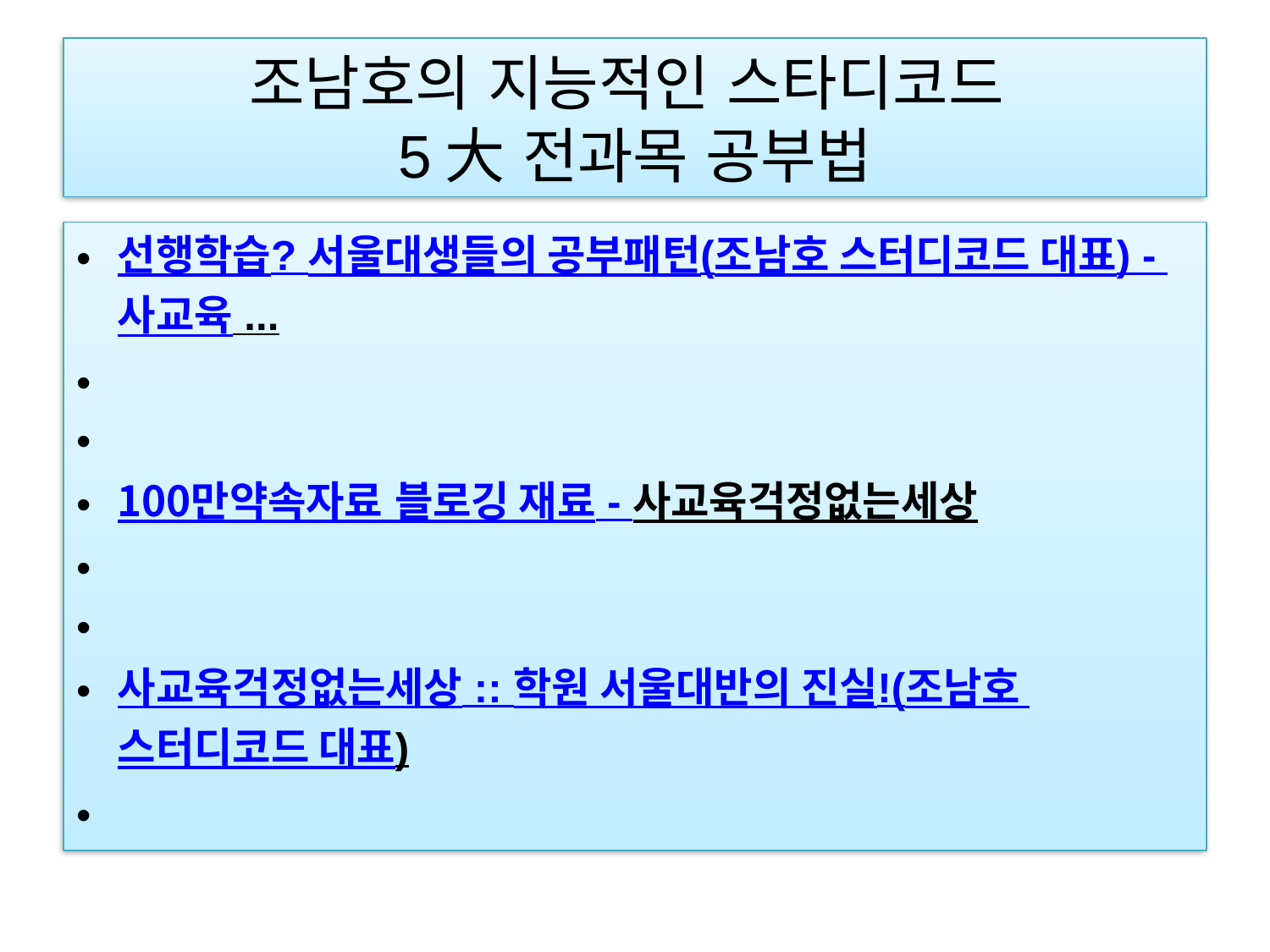

# 조남호의 지능적인 스타디코드 5大 전과목 공부법
선행학습? 서울대생들의 공부패턴(조남호 스터디코드 대표) - 사교육 ...

100만약속자료 블로깅 재료 - 사교육걱정없는세상

사교육걱정없는세상 :: 학원 서울대반의 진실!(조남호 스터디코드 대표)